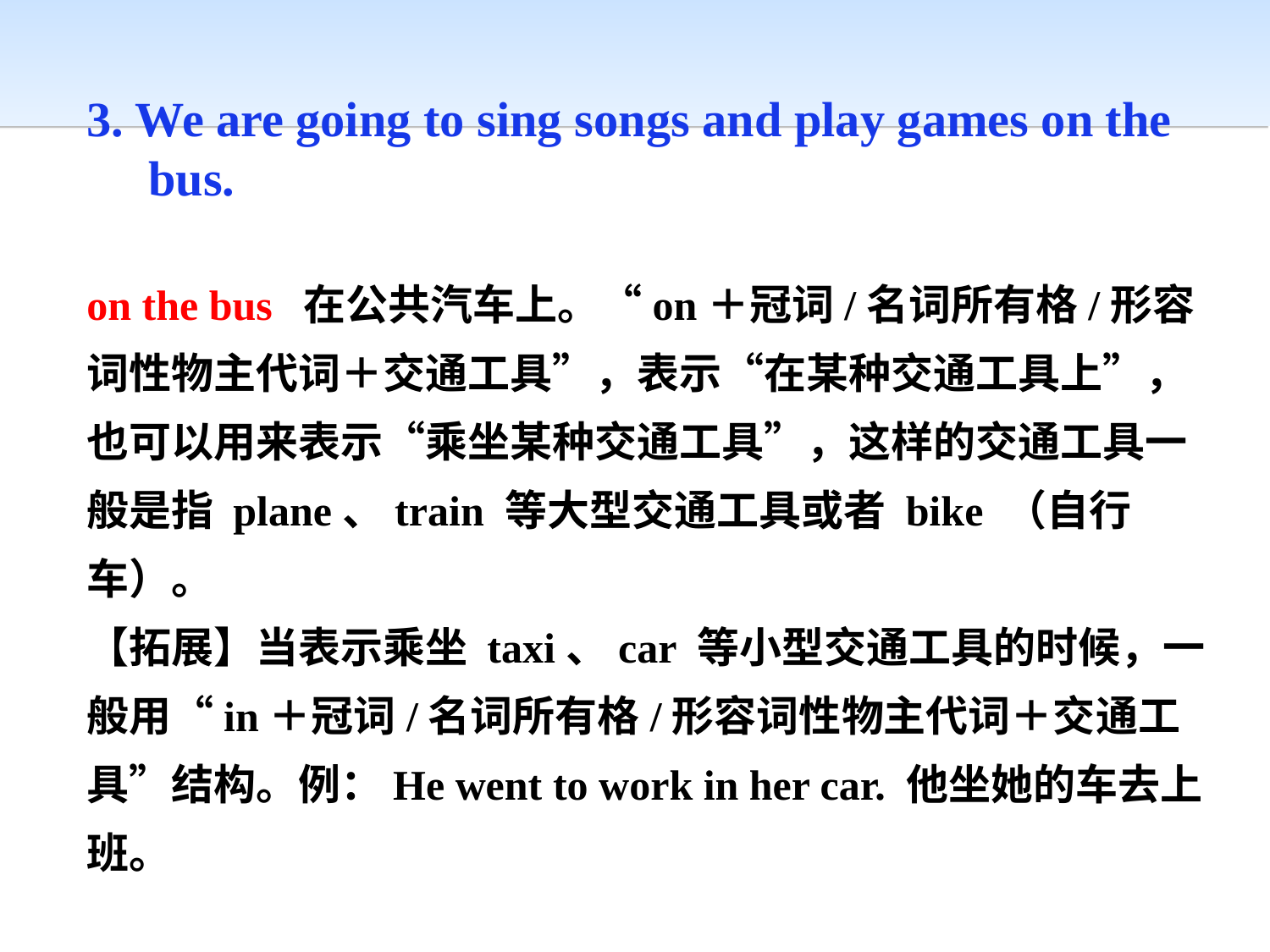

3. We are going to sing songs and play games on the
     bus.
on the bus  在公共汽车上。“on＋冠词/名词所有格/形容词性物主代词＋交通工具”，表示“在某种交通工具上”，也可以用来表示“乘坐某种交通工具”，这样的交通工具一般是指 plane、train 等大型交通工具或者 bike （自行车）。
【拓展】当表示乘坐 taxi、car 等小型交通工具的时候，一般用“in＋冠词/名词所有格/形容词性物主代词＋交通工具”结构。例：He went to work in her car. 他坐她的车去上班。